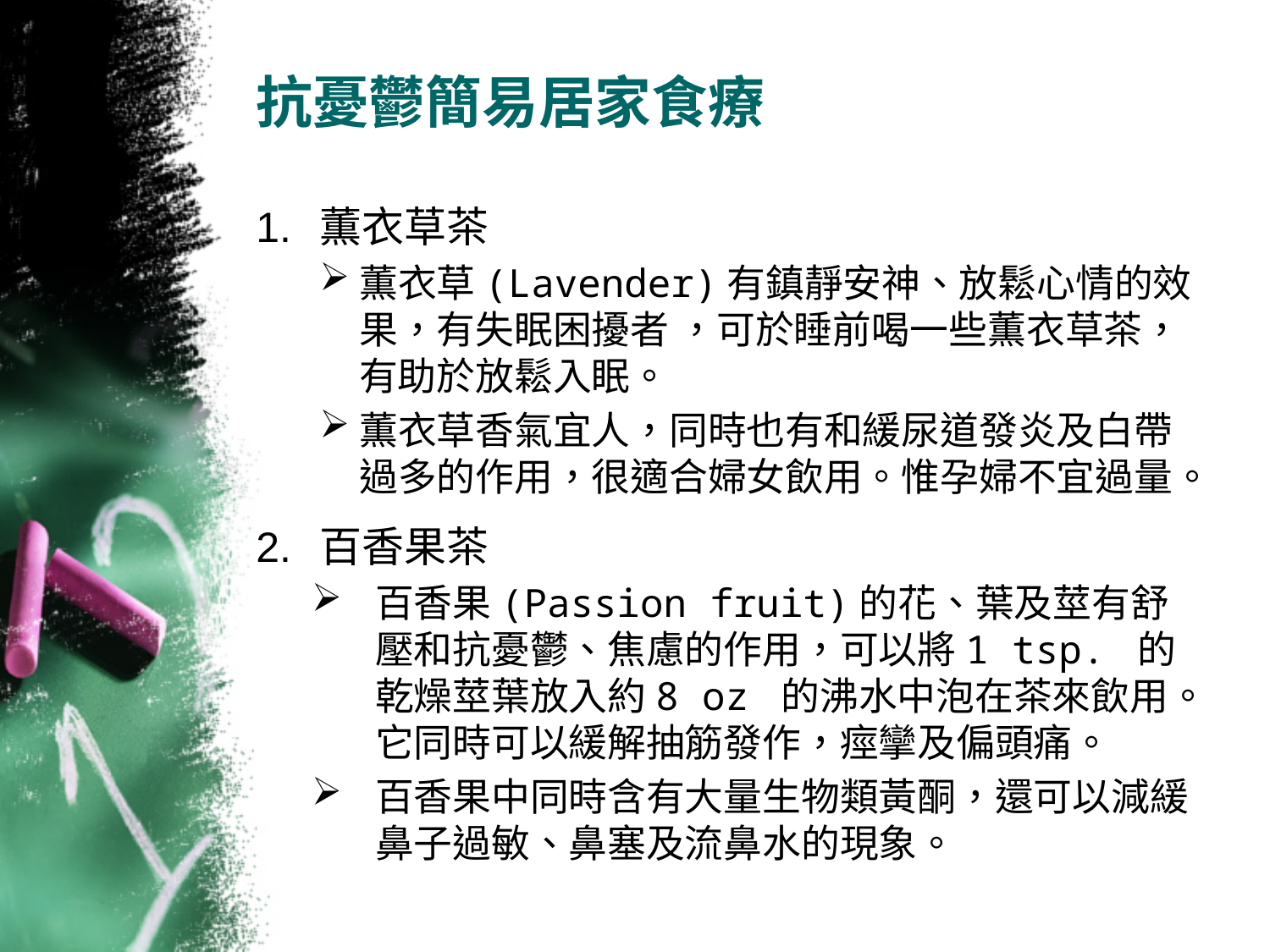

# 抗憂鬱簡易居家食療
薫衣草茶
薫衣草(Lavender)有鎮靜安神、放鬆心情的效果，有失眠困擾者 ，可於睡前喝一些薫衣草茶，有助於放鬆入眠。
薫衣草香氣宜人，同時也有和緩尿道發炎及白帶過多的作用，很適合婦女飲用。惟孕婦不宜過量。
百香果茶
百香果(Passion fruit)的花、葉及莖有舒壓和抗憂鬱、焦慮的作用，可以將1 tsp. 的乾燥莖葉放入約8 oz 的沸水中泡在茶來飲用。它同時可以緩解抽筋發作，痙攣及偏頭痛。
百香果中同時含有大量生物類黃酮，還可以減緩鼻子過敏、鼻塞及流鼻水的現象。